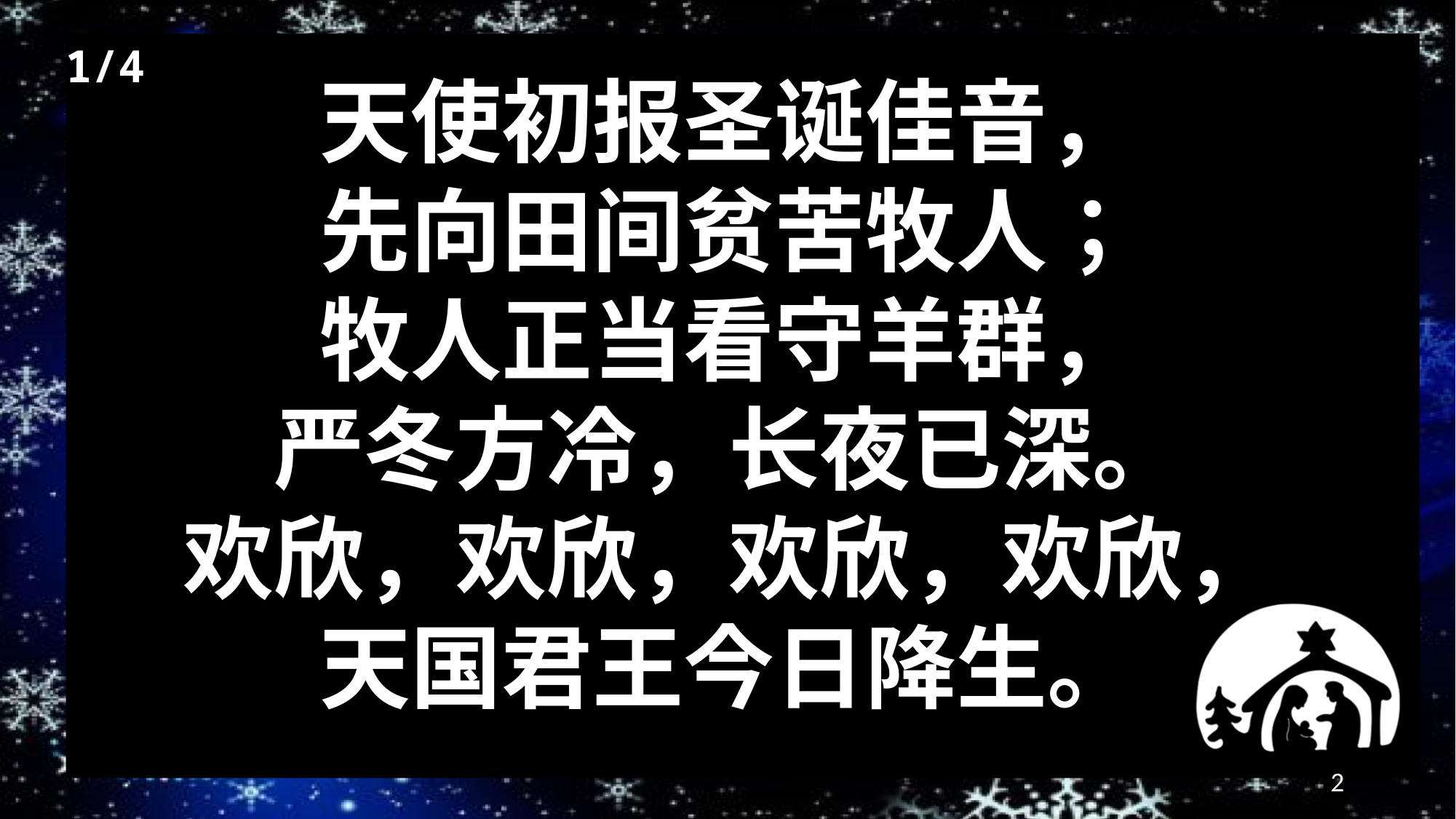

1/4
天使初报圣诞佳音，
先向田间贫苦牧人；
牧人正当看守羊群，
严冬方冷，长夜已深。
欢欣，欢欣，欢欣，欢欣，
天国君王今日降生。

 ​
2